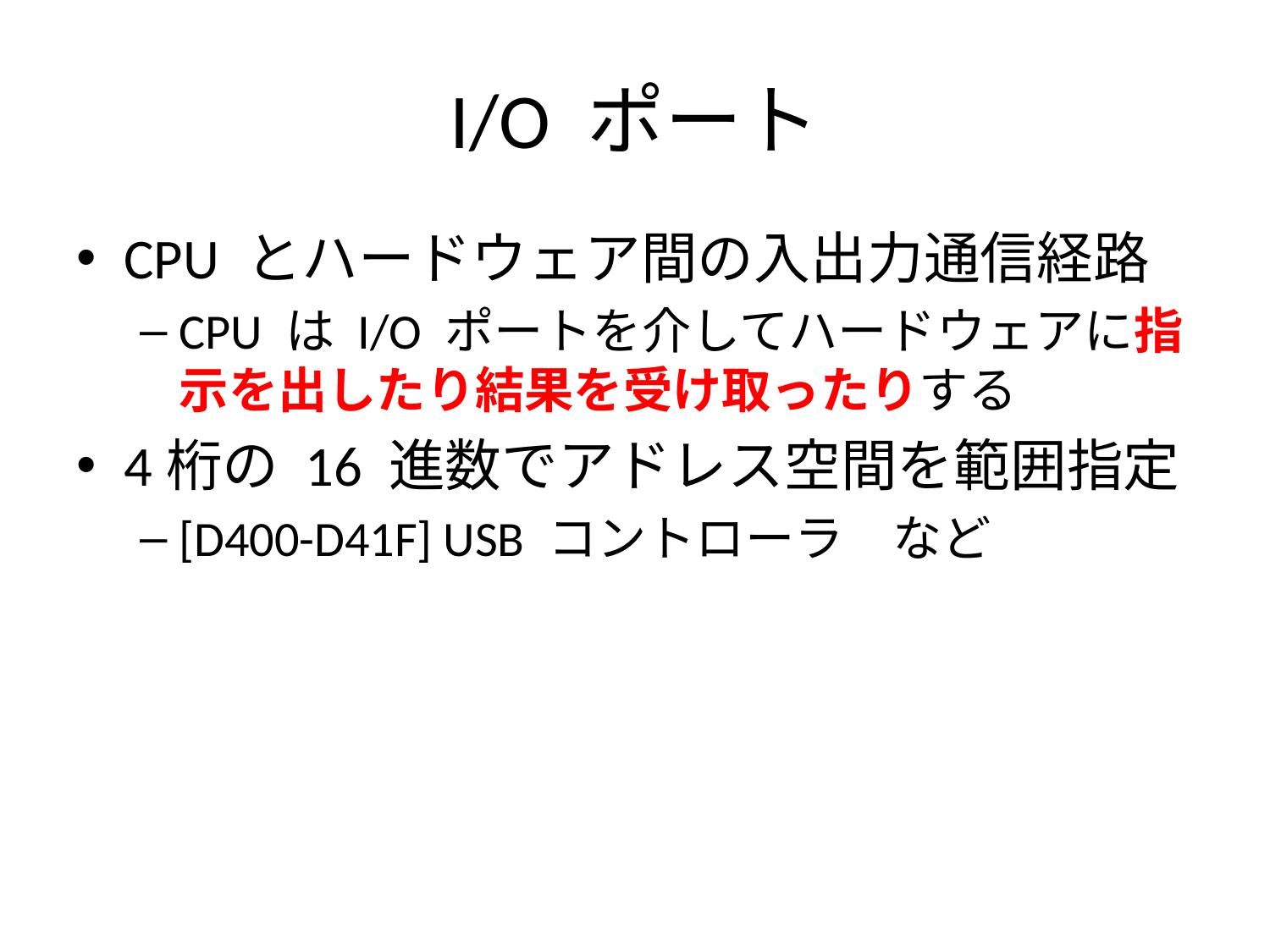

# I/O ポート
CPU とハードウェア間の入出力通信経路
CPU は I/O ポートを介してハードウェアに指示を出したり結果を受け取ったりする
4桁の 16 進数でアドレス空間を範囲指定
[D400-D41F] USB コントローラ　など